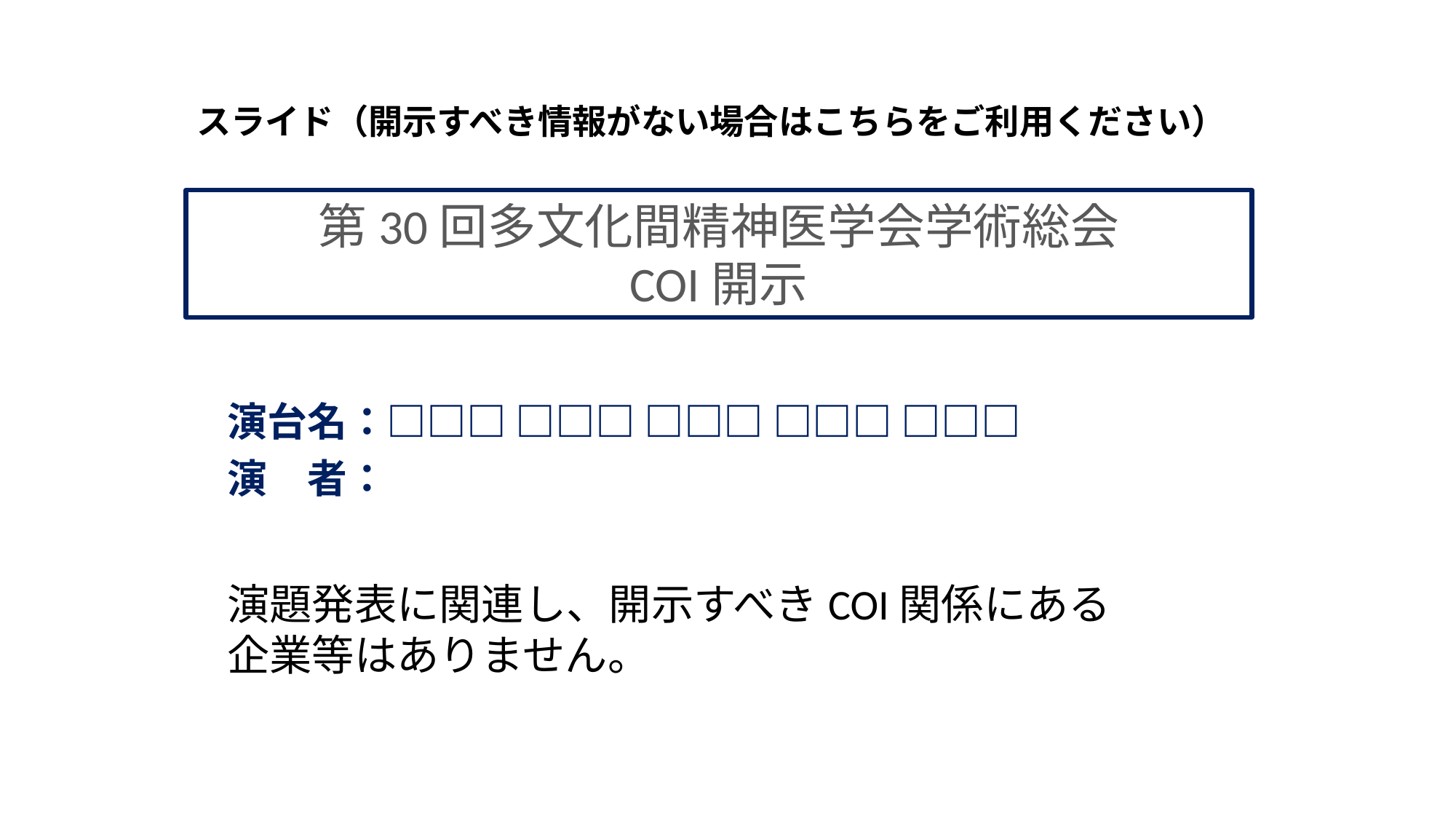

# スライド（開示すべき情報がない場合はこちらをご利用ください）
第30回多文化間精神医学会学術総会
COI開示
演台名：□□□ □□□ □□□ □□□ □□□
演　者：
演題発表に関連し、開示すべきCOI関係にある
企業等はありません。